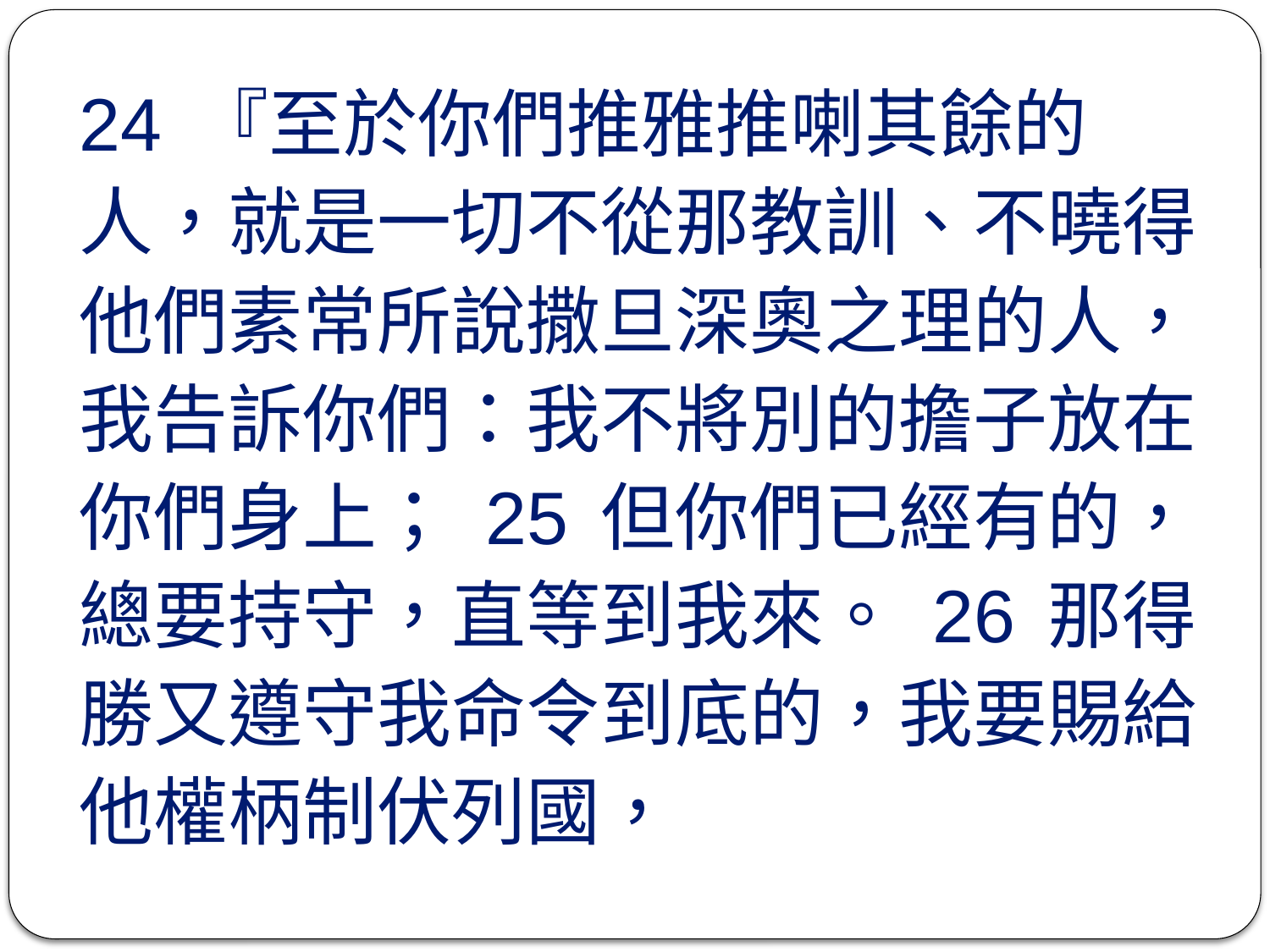

24 『至於你們推雅推喇其餘的人，就是一切不從那教訓、不曉得他們素常所說撒旦深奧之理的人，我告訴你們：我不將別的擔子放在你們身上； 25 但你們已經有的，總要持守，直等到我來。 26 那得勝又遵守我命令到底的，我要賜給他權柄制伏列國，